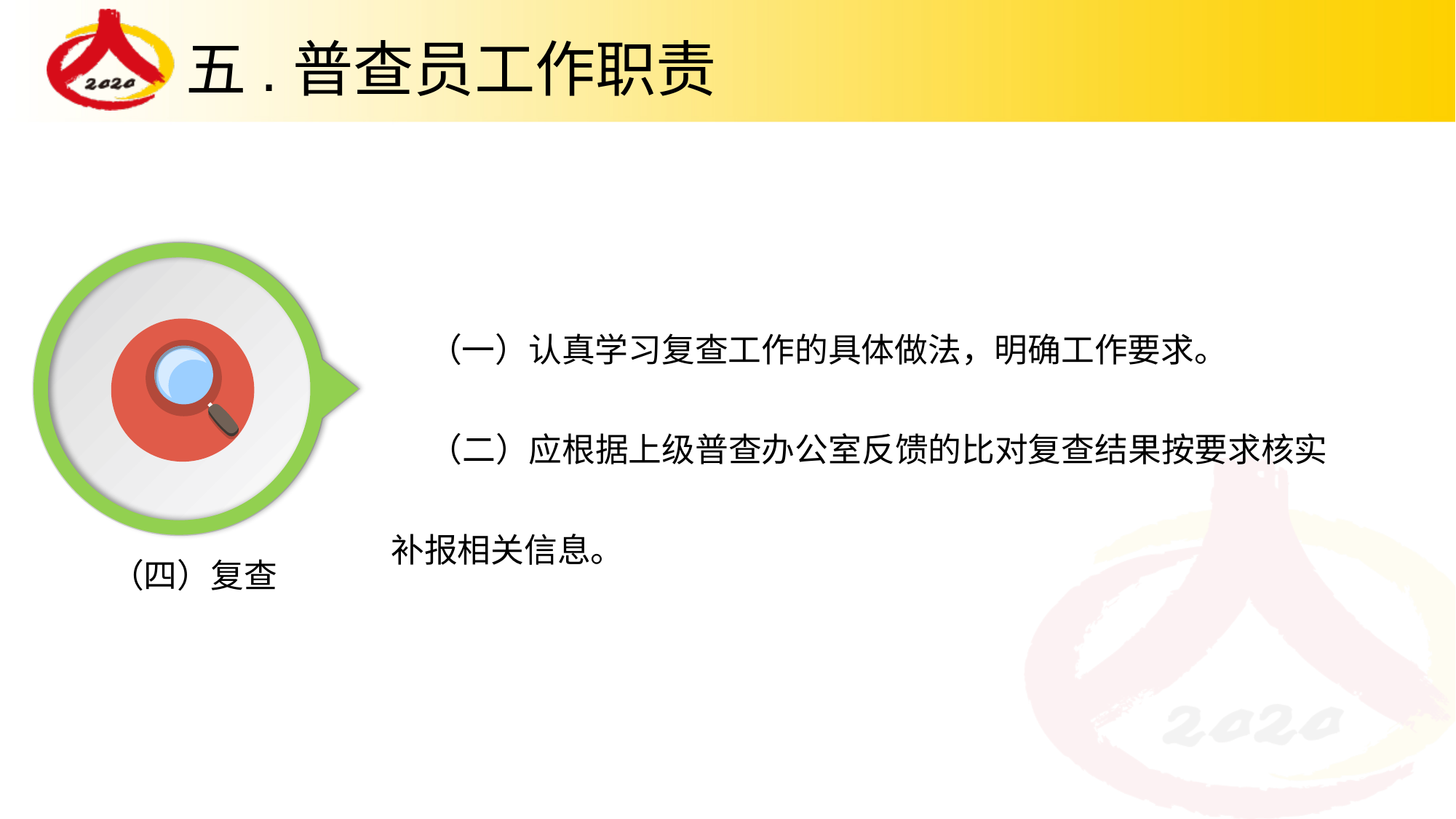

五.普查员工作职责

     （一）认真学习复查工作的具体做法，明确工作要求。
    （二）应根据上级普查办公室反馈的比对复查结果按要求核实补报相关信息。

    （四）复查
31